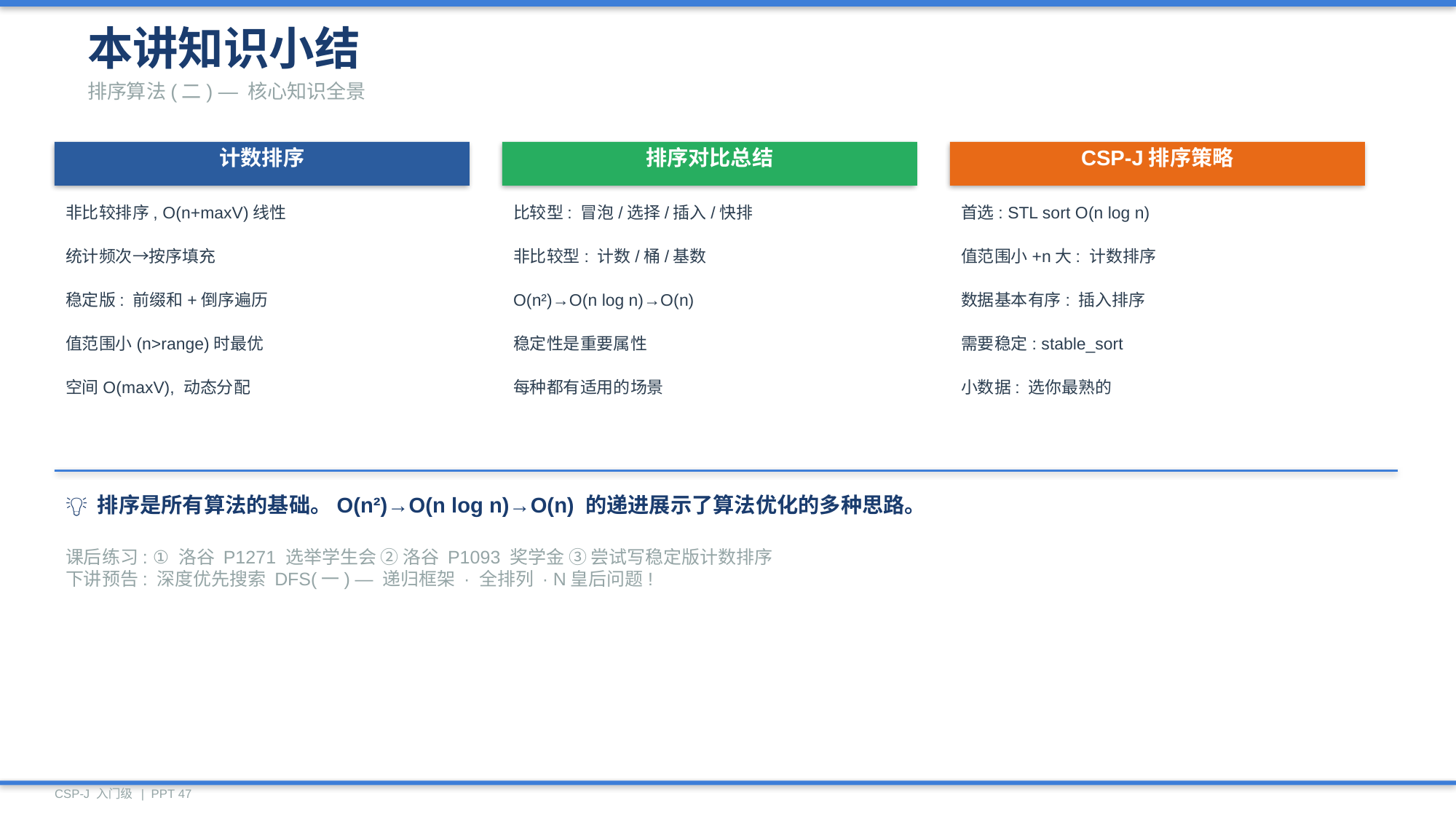

本讲知识小结
排序算法(二) — 核心知识全景

计数排序
排序对比总结
CSP-J排序策略
非比较排序, O(n+maxV)线性
比较型: 冒泡/选择/插入/快排
首选: STL sort O(n log n)
统计频次→按序填充
非比较型: 计数/桶/基数
值范围小+n大: 计数排序
稳定版: 前缀和+倒序遍历
O(n²)→O(n log n)→O(n)
数据基本有序: 插入排序
值范围小(n>range)时最优
稳定性是重要属性
需要稳定: stable_sort
空间O(maxV), 动态分配
每种都有适用的场景
小数据: 选你最熟的

💡 排序是所有算法的基础。O(n²)→O(n log n)→O(n) 的递进展示了算法优化的多种思路。
课后练习: ① 洛谷 P1271 选举学生会 ② 洛谷 P1093 奖学金 ③ 尝试写稳定版计数排序
下讲预告: 深度优先搜索 DFS(一) — 递归框架 · 全排列 · N皇后问题!

CSP-J 入门级  |  PPT 47